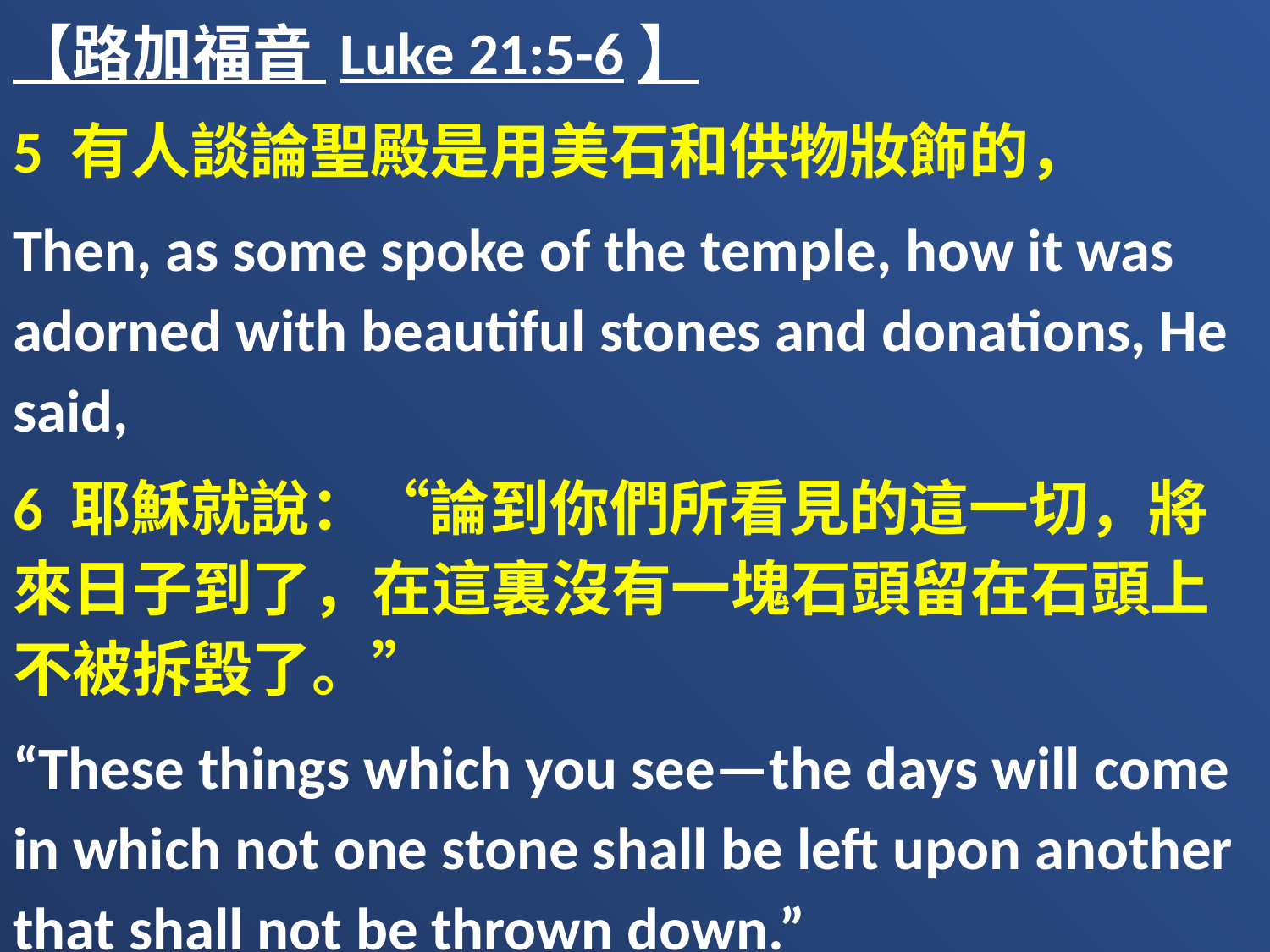

【路加福音 Luke 21:5-6】
5 有人談論聖殿是用美石和供物妝飾的，
Then, as some spoke of the temple, how it was adorned with beautiful stones and donations, He said,
6 耶穌就說：“論到你們所看見的這一切，將來日子到了，在這裏沒有一塊石頭留在石頭上不被拆毀了。”
“These things which you see—the days will come in which not one stone shall be left upon another that shall not be thrown down.”